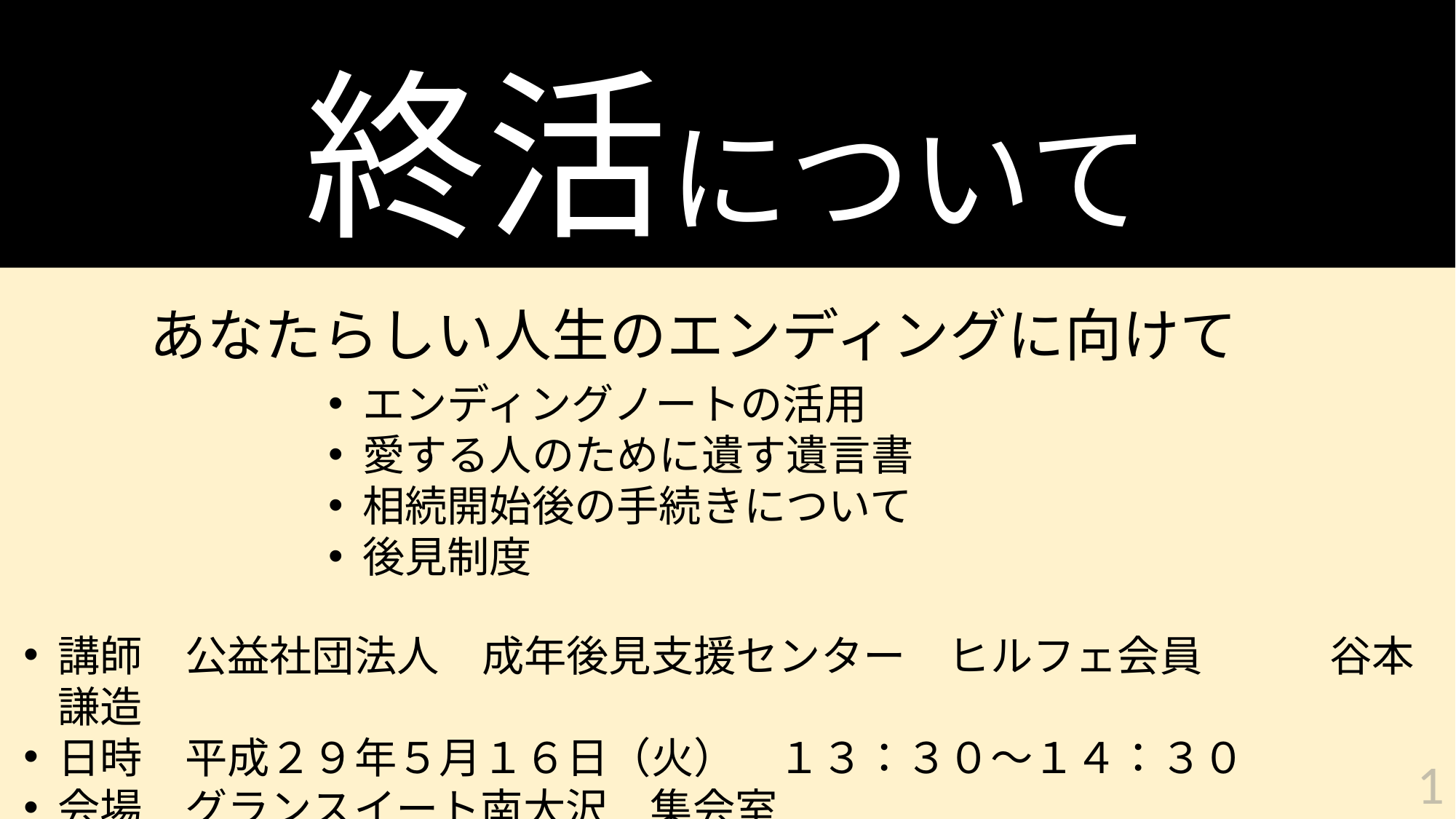

# 終活について
あなたらしい人生のエンディングに向けて

エンディングノートの活用
愛する人のために遺す遺言書
相続開始後の手続きについて
後見制度
講師　公益社団法人　成年後見支援センター　ヒルフェ会員　　　谷本謙造
日時　平成２９年５月１６日（火）　１３：３０～１４：３０
会場　グランスイート南大沢　集会室
1